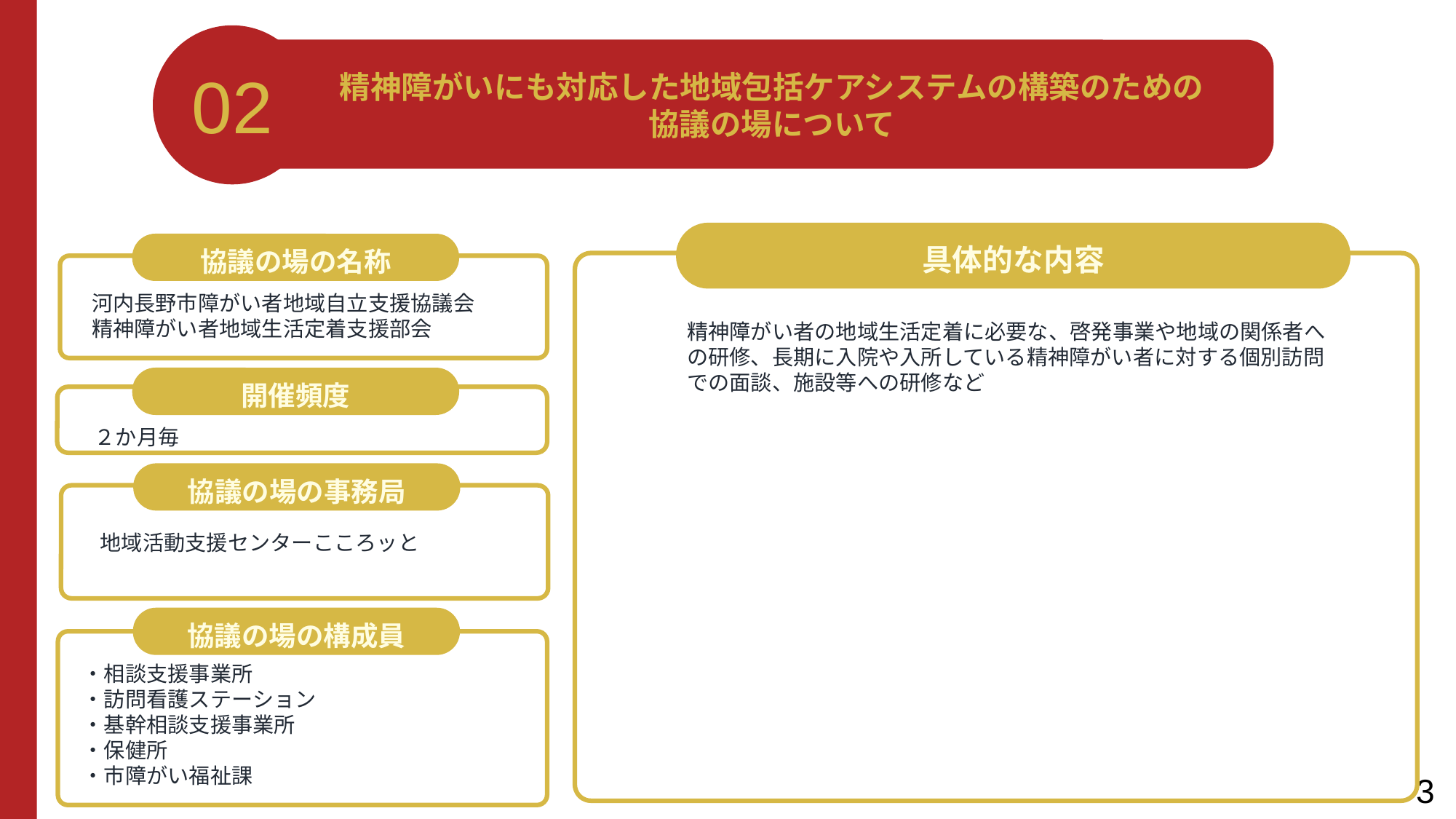

02

精神障がいにも対応した地域包括ケアシステムの構築のための
協議の場について
具体的な内容
協議の場の名称

河内長野市障がい者地域自立支援協議会　精神障がい者地域生活定着支援部会
精神障がい者の地域生活定着に必要な、啓発事業や地域の関係者への研修、長期に入院や入所している精神障がい者に対する個別訪問での面談、施設等への研修など
開催頻度

２か月毎
協議の場の事務局

地域活動支援センターこころッと
協議の場の構成員

・相談支援事業所
・訪問看護ステーション
・基幹相談支援事業所
・保健所
・市障がい福祉課